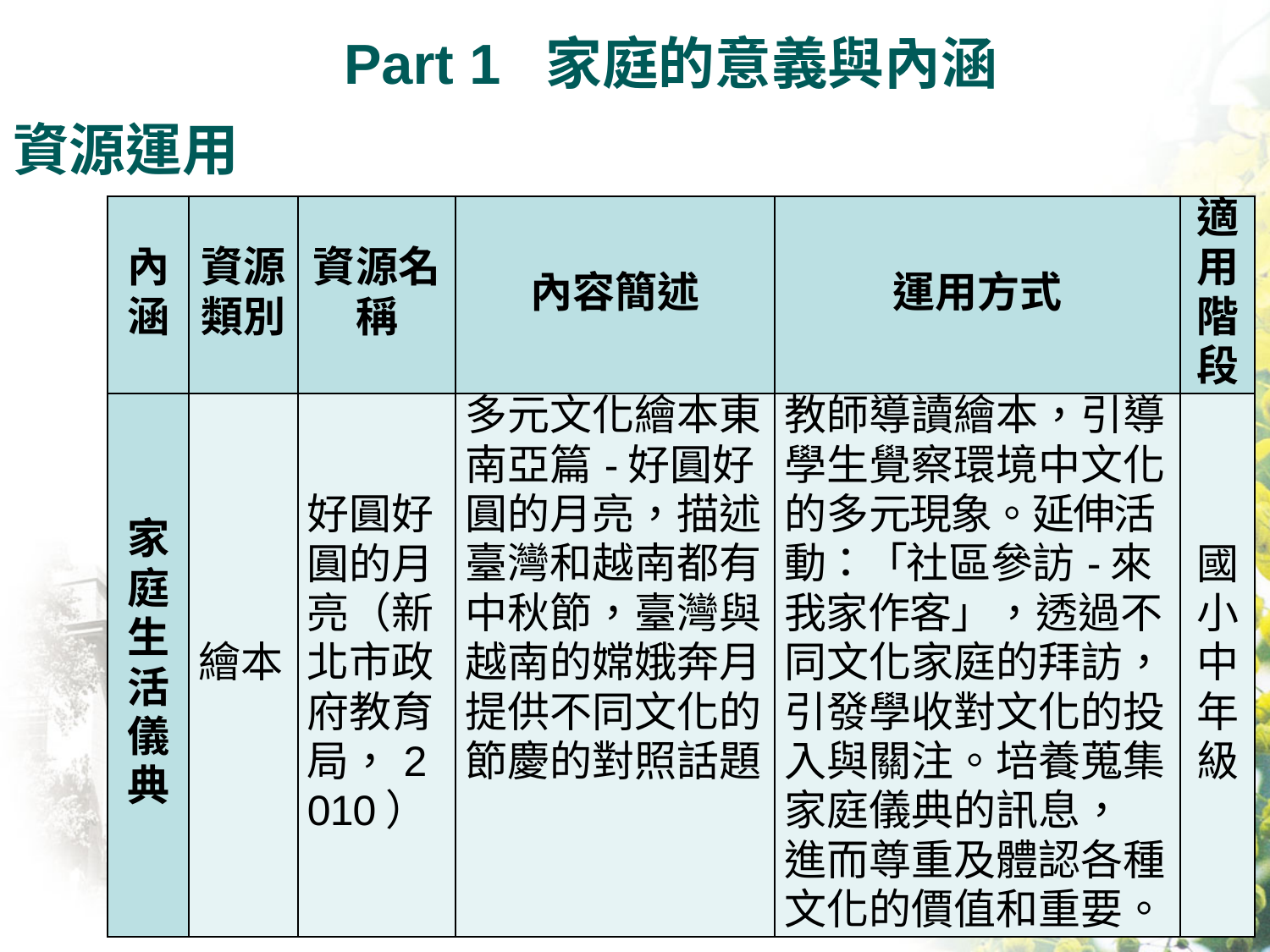

Part 1  家庭的意義與內涵
資源運用
| 內涵 | 資源類別 | 資源名稱 | 內容簡述 | 運用方式 | 適用階段 |
| --- | --- | --- | --- | --- | --- |
| 家庭生活儀典 | 繪本 | 好圓好圓的月亮（新北市政府教育局，2010） | 多元文化繪本東南亞篇-好圓好圓的月亮，描述臺灣和越南都有中秋節，臺灣與越南的嫦娥奔月，提供不同文化的節慶的對照話題。 | 教師導讀繪本，引導學生覺察環境中文化的多元現象。延伸活動：「社區參訪-來我家作客」，透過不同文化家庭的拜訪，引發學收對文化的投入與關注。培養蒐集家庭儀典的訊息， 進而尊重及體認各種文化的價值和重要。 | 國小中年級 |